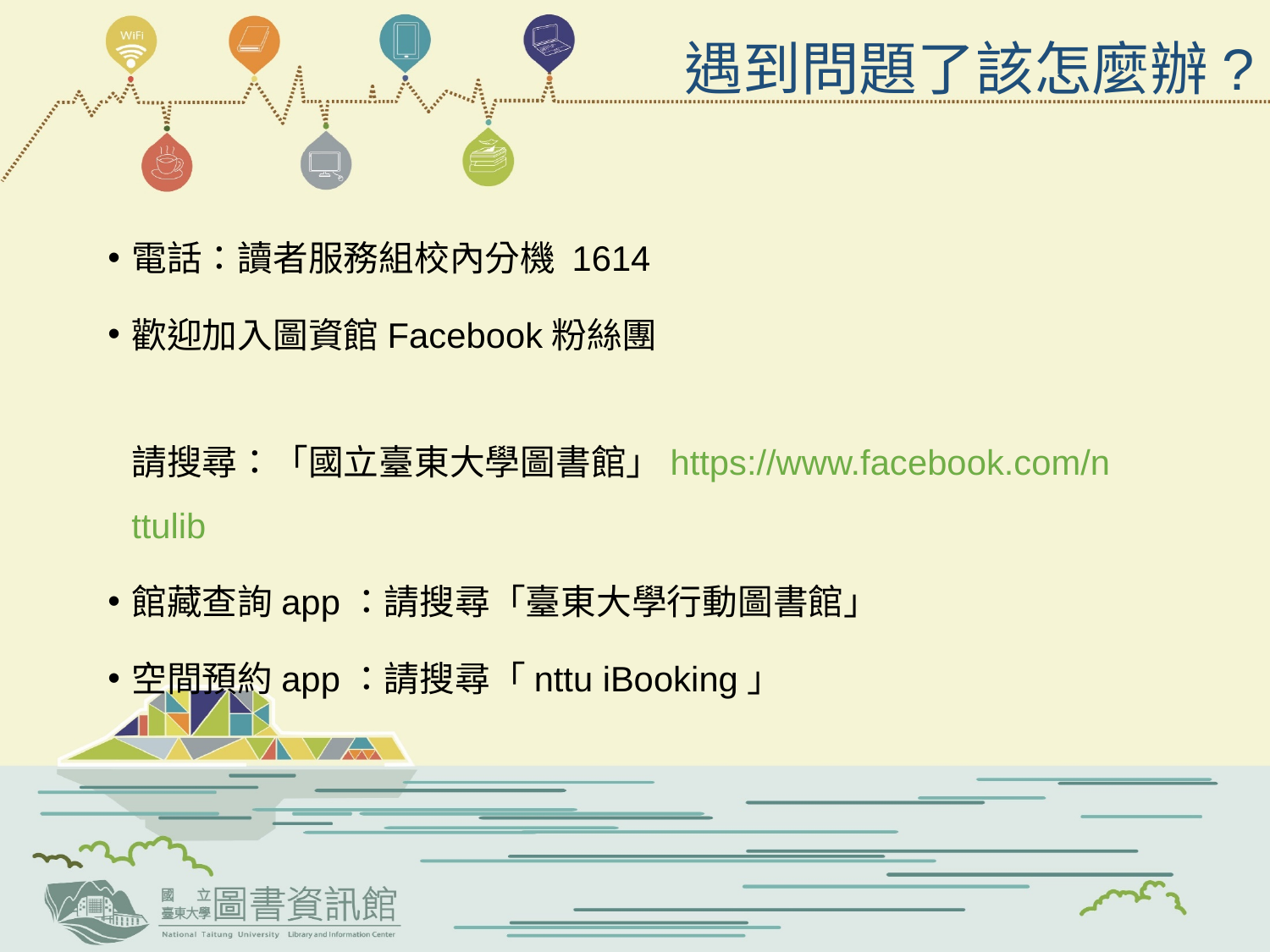

# 遇到問題了該怎麼辦?
電話：讀者服務組校內分機 1614
歡迎加入圖資館Facebook粉絲團
  請搜尋：「國立臺東大學圖書館」https://www.facebook.com/nttulib
館藏查詢app：請搜尋「臺東大學行動圖書館」
空間預約app：請搜尋「nttu iBooking」